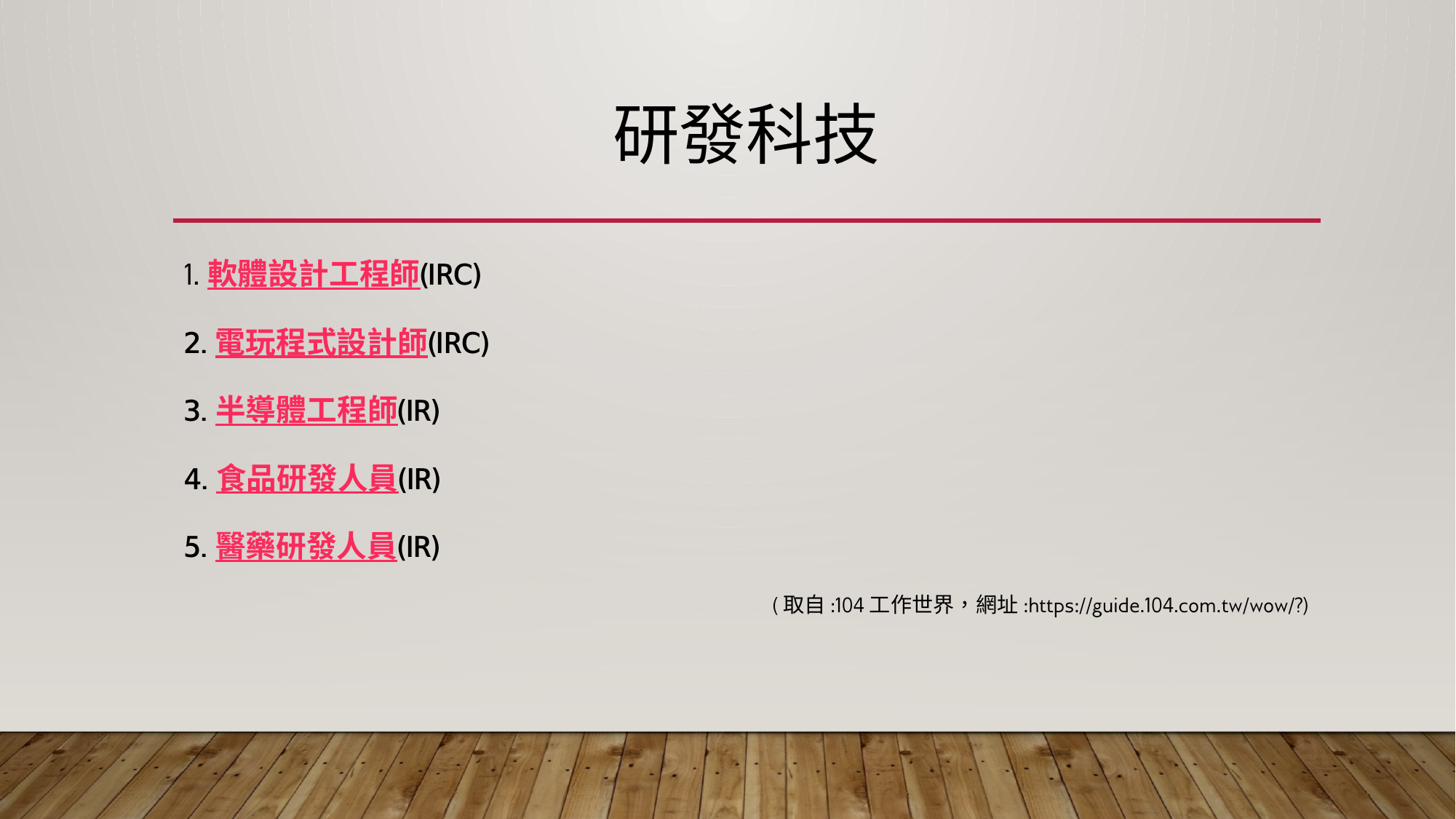

# 研發科技
1.軟體設計工程師(IRC)
2.電玩程式設計師(IRC)
3.半導體工程師(IR)
4.食品研發人員(IR)
5.醫藥研發人員(IR)
(取自:104工作世界，網址:https://guide.104.com.tw/wow/?)